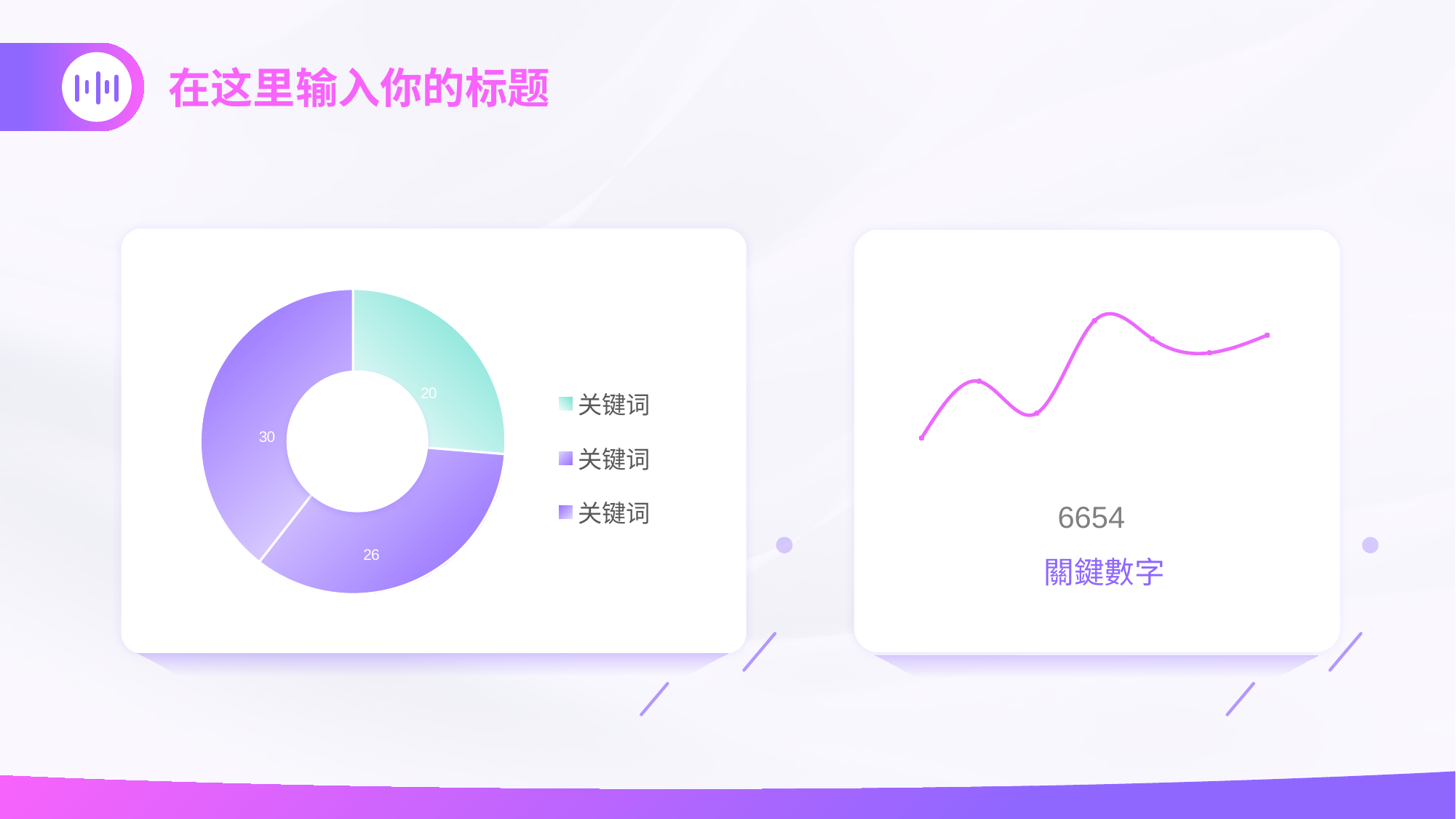

### Chart

| Category | Value |
|---|---|
| 关键词 | 20.0 |
| 关键词 | 26.0 |
| 关键词 | 30.0 |

### Chart

| Category | Series 1 |
|---|---|
| Week 1 | 1.2 |
| WEEK 2 | 2.8 |
| WEEK 3 | 1.9 |
| WEEK 4 | 4.5 |
| WEEK 5 | 4.0 |
| WEEK 6 | 3.6 |
| WEEK 7 | 4.1 |
6654
關鍵數字